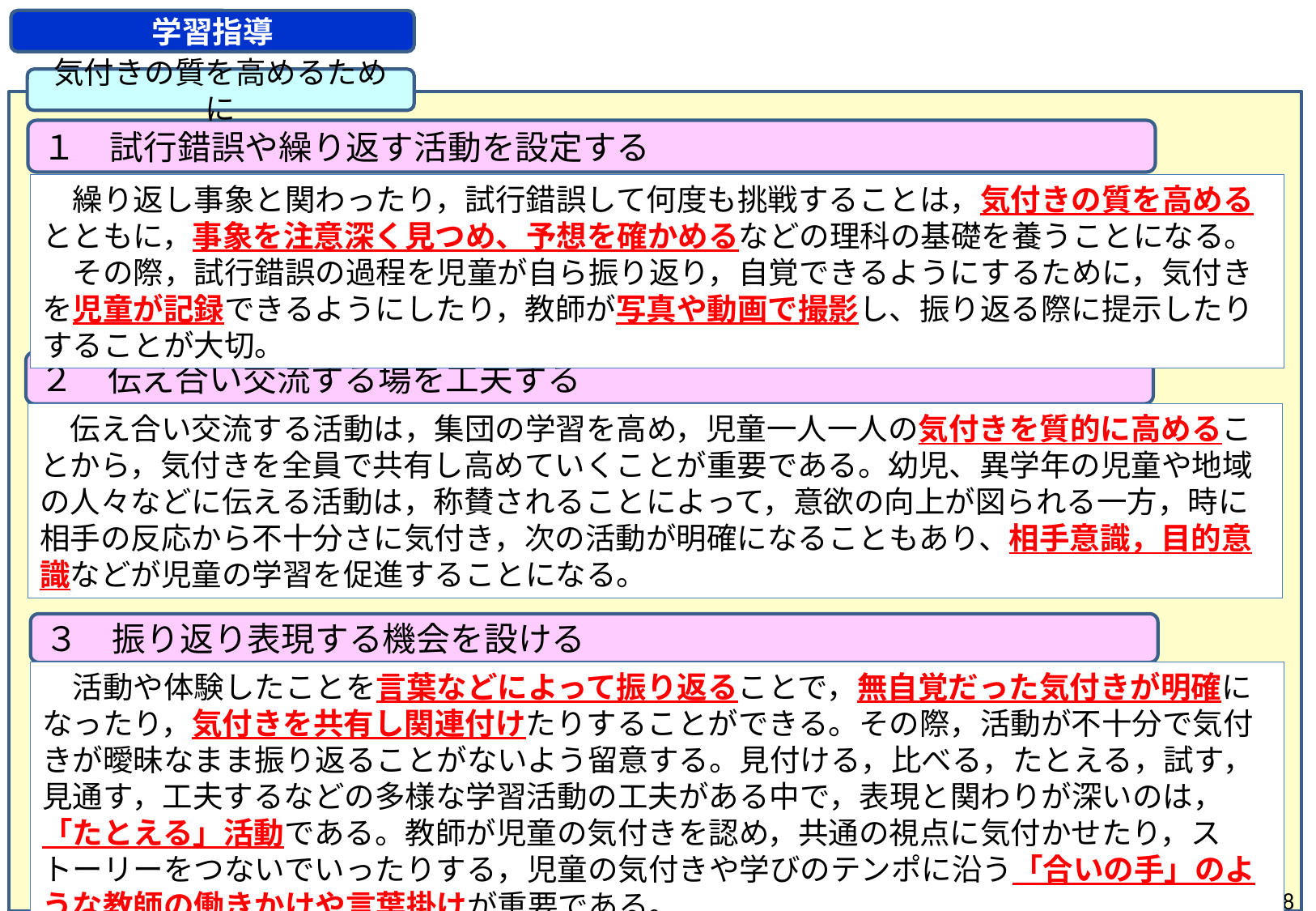

学習指導
気付きの質を高めるために

１　試行錯誤や繰り返す活動を設定する
　繰り返し事象と関わったり，試行錯誤して何度も挑戦することは，気付きの質を高めるとともに，事象を注意深く見つめ、予想を確かめるなどの理科の基礎を養うことになる。
　その際，試行錯誤の過程を児童が自ら振り返り，自覚できるようにするために，気付きを児童が記録できるようにしたり，教師が写真や動画で撮影し、振り返る際に提示したりすることが大切。
２　伝え合い交流する場を工夫する
　伝え合い交流する活動は，集団の学習を高め，児童一人一人の気付きを質的に高めることから，気付きを全員で共有し高めていくことが重要である。幼児、異学年の児童や地域の人々などに伝える活動は，称賛されることによって，意欲の向上が図られる一方，時に相手の反応から不十分さに気付き，次の活動が明確になることもあり、相手意識，目的意識などが児童の学習を促進することになる。
３　振り返り表現する機会を設ける
　活動や体験したことを言葉などによって振り返ることで，無自覚だった気付きが明確になったり，気付きを共有し関連付けたりすることができる。その際，活動が不十分で気付きが曖昧なまま振り返ることがないよう留意する。見付ける，比べる，たとえる，試す，見通す，工夫するなどの多様な学習活動の工夫がある中で，表現と関わりが深いのは，「たとえる」活動である。教師が児童の気付きを認め，共通の視点に気付かせたり，ストーリーをつないでいったりする，児童の気付きや学びのテンポに沿う「合いの手」のような教師の働きかけや言葉掛けが重要である。
18